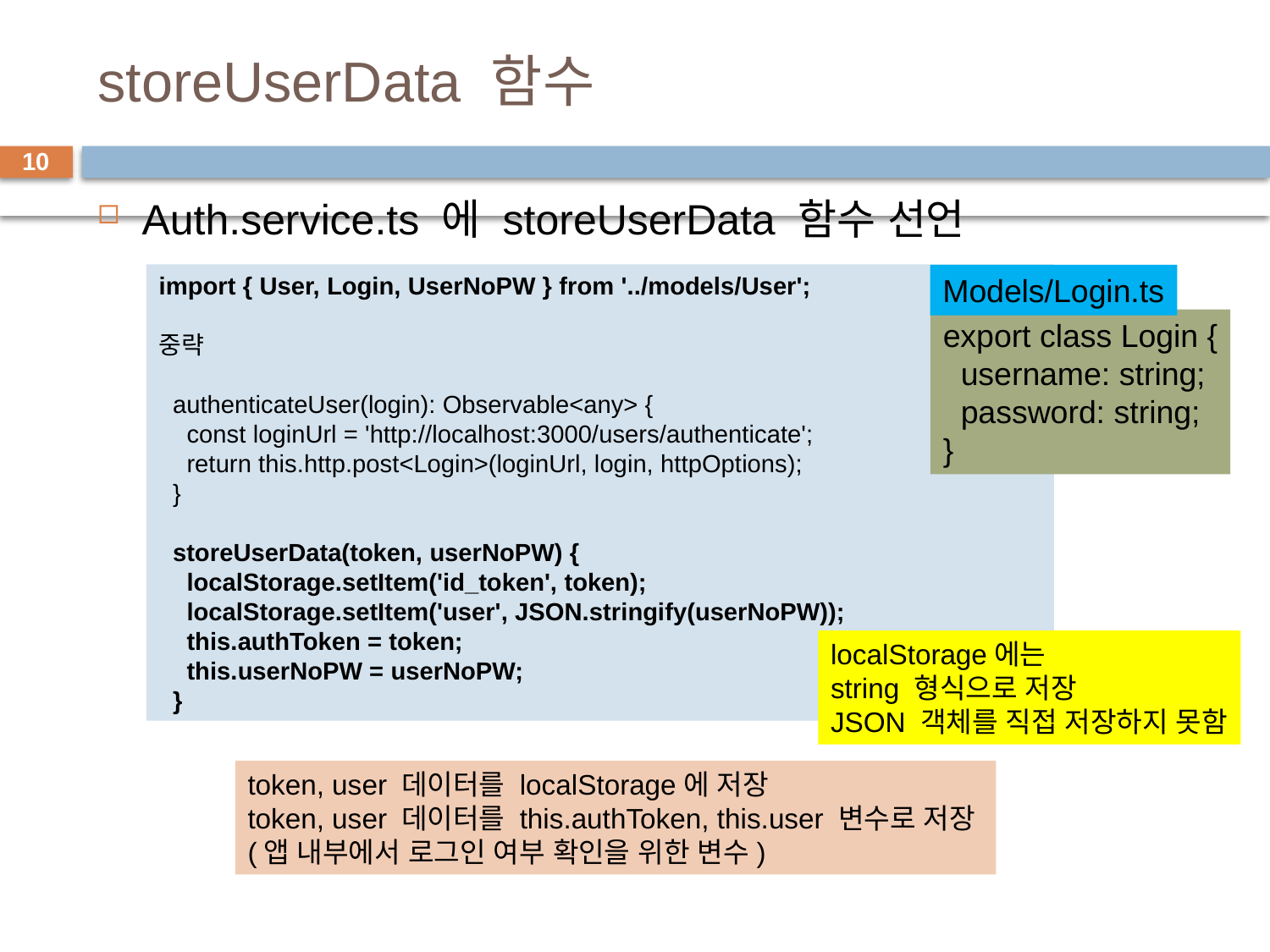

# storeUserData 함수
10
Auth.service.ts 에 storeUserData 함수 선언
import { User, Login, UserNoPW } from '../models/User';

중략

  authenticateUser(login): Observable<any> {
    const loginUrl = 'http://localhost:3000/users/authenticate';
    return this.http.post<Login>(loginUrl, login, httpOptions);
  }
  storeUserData(token, userNoPW) {
    localStorage.setItem('id_token', token);
    localStorage.setItem('user', JSON.stringify(userNoPW));
    this.authToken = token;
    this.userNoPW = userNoPW;
  }
Models/Login.ts
export class Login {
  username: string;
  password: string;
}
localStorage에는
string 형식으로 저장
JSON 객체를 직접 저장하지 못함
token, user 데이터를 localStorage에 저장
token, user 데이터를 this.authToken, this.user 변수로 저장
(앱 내부에서 로그인 여부 확인을 위한 변수)